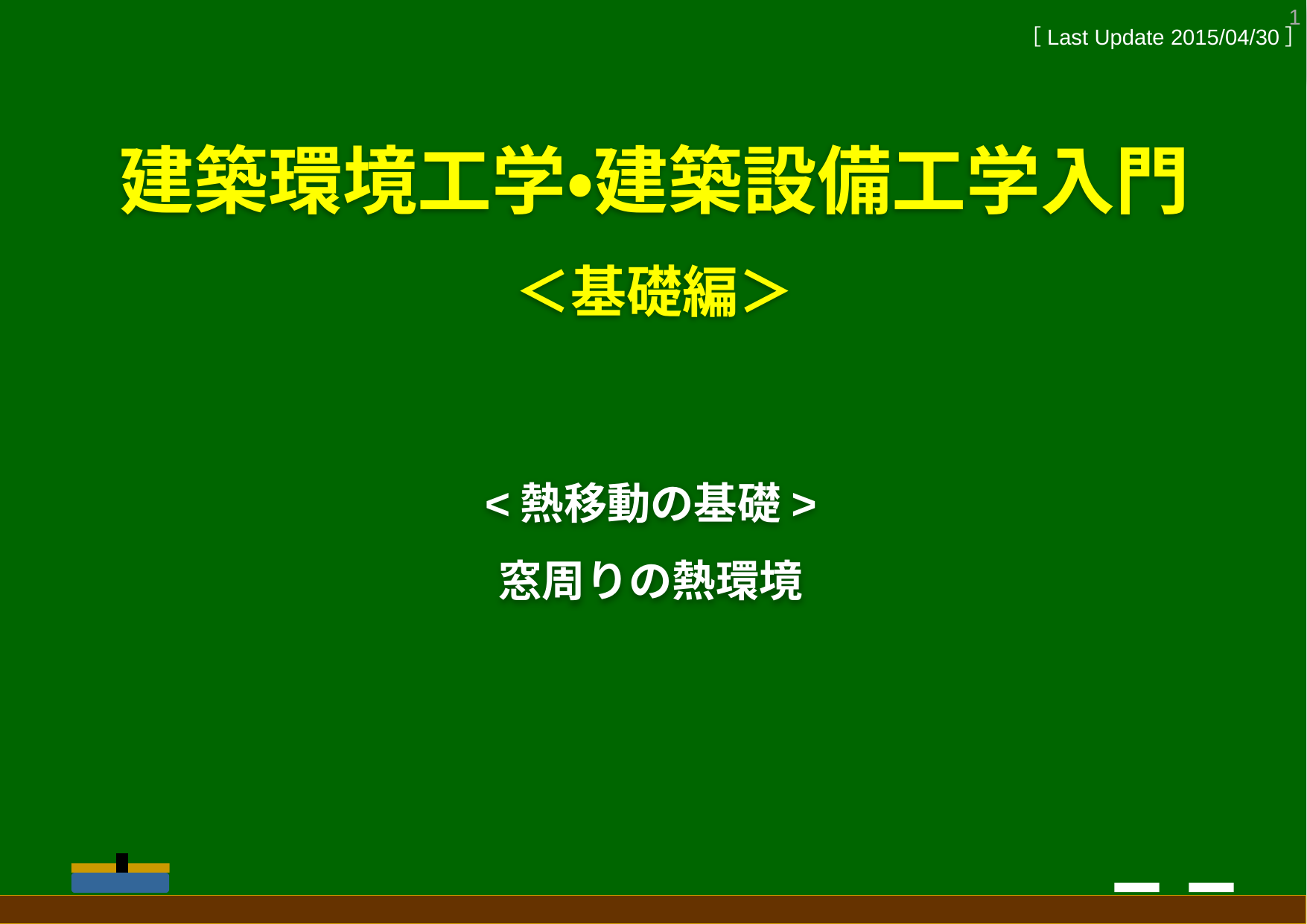

1
［Last Update 2015/04/30］
建築環境工学・建築設備工学入門
＜基礎編＞
<熱移動の基礎>
窓周りの熱環境